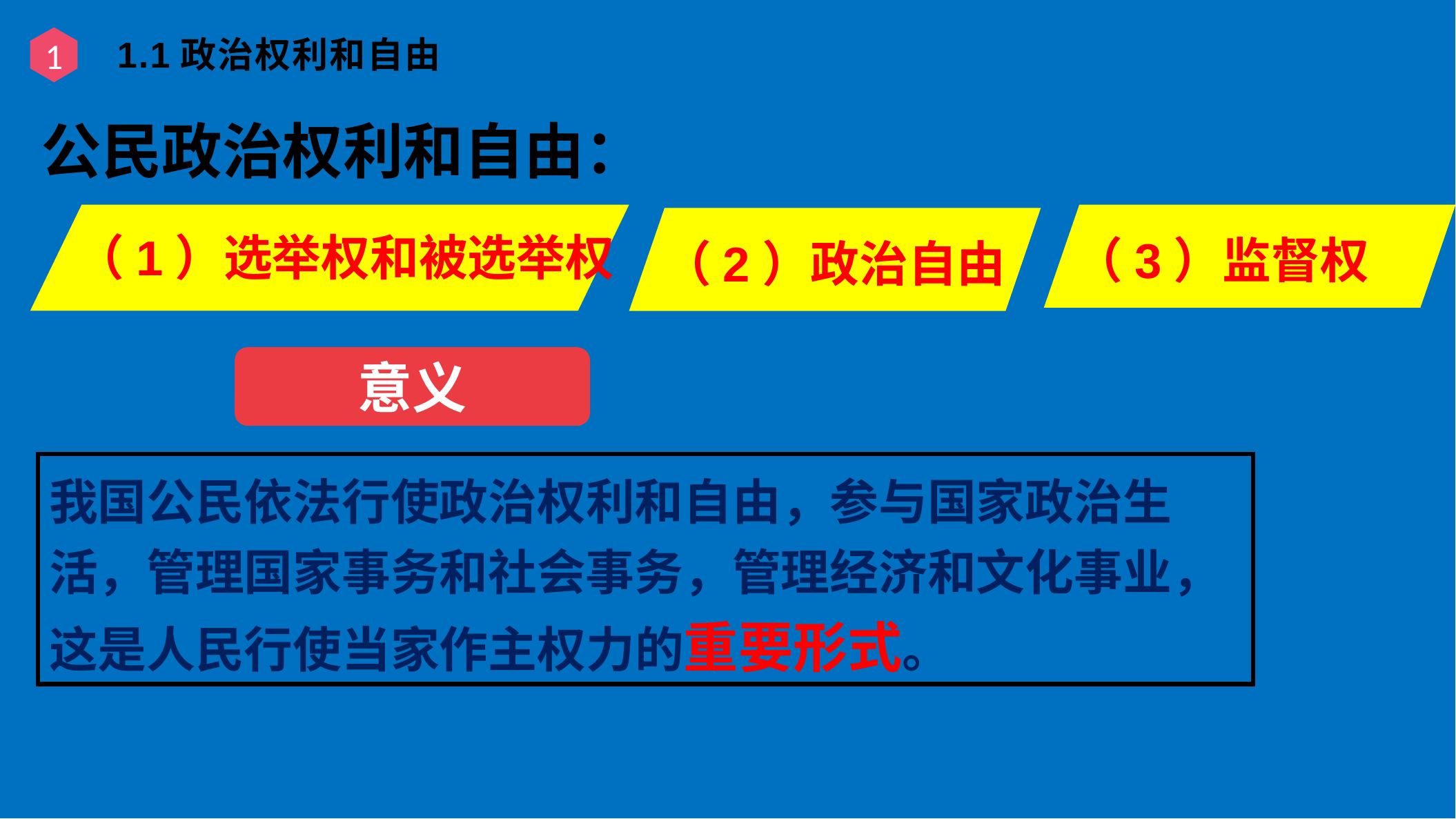

1.1政治权利和自由
1
公民政治权利和自由：

（1）选举权和被选举权
（3）监督权
（2）政治自由
意义
我国公民依法行使政治权利和自由，参与国家政治生活，管理国家事务和社会事务，管理经济和文化事业，这是人民行使当家作主权力的重要形式。